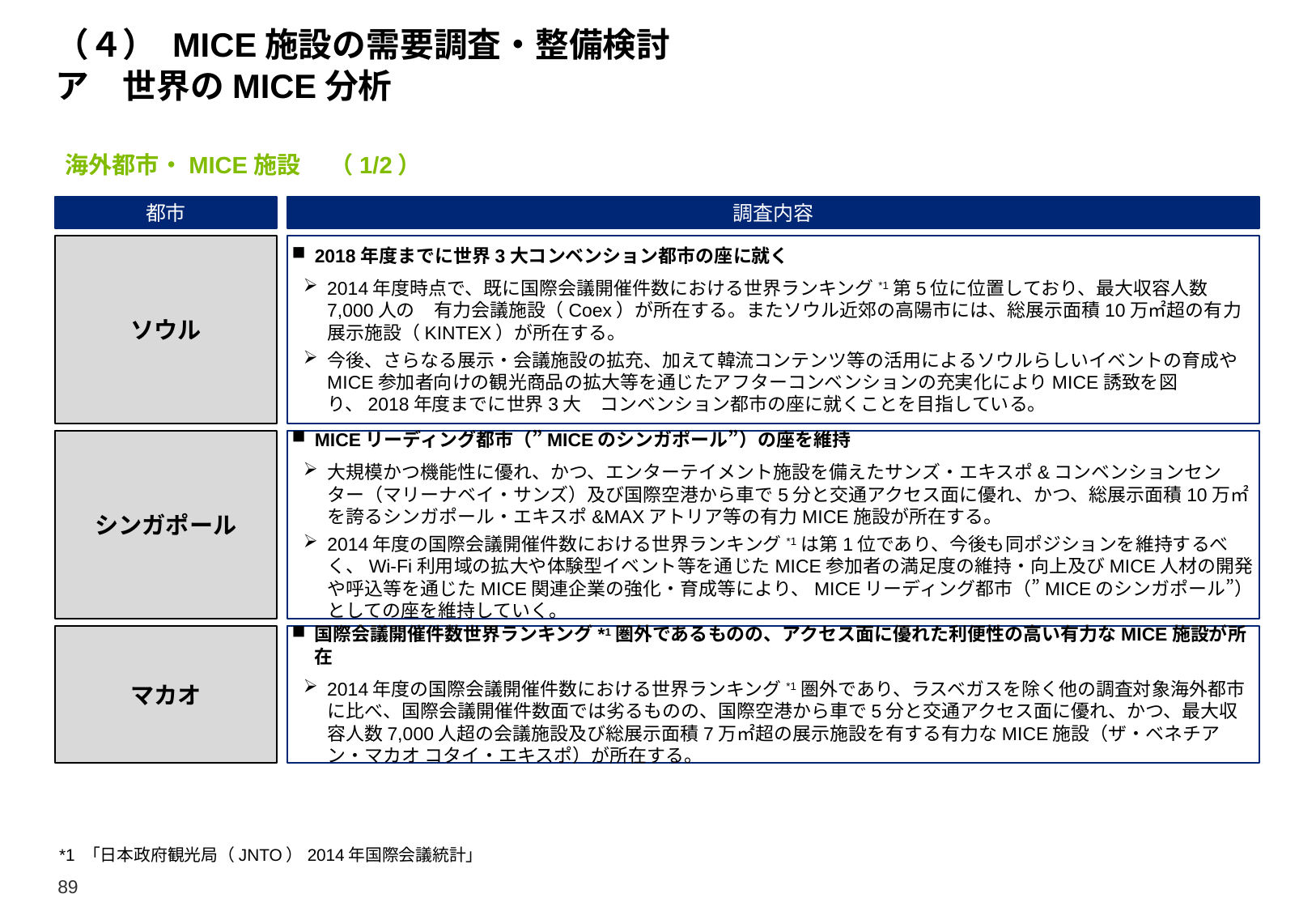

# （４） MICE施設の需要調査・整備検討 ア　世界のMICE分析
海外都市・MICE施設　 （1/2）
都市
調査内容
ソウル
2018年度までに世界3大コンベンション都市の座に就く
2014年度時点で、既に国際会議開催件数における世界ランキング*1第5位に位置しており、最大収容人数7,000人の　有力会議施設（Coex）が所在する。またソウル近郊の高陽市には、総展示面積10万㎡超の有力展示施設（KINTEX）が所在する。
今後、さらなる展示・会議施設の拡充、加えて韓流コンテンツ等の活用によるソウルらしいイベントの育成やMICE参加者向けの観光商品の拡大等を通じたアフターコンベンションの充実化によりMICE誘致を図り、2018年度までに世界3大　コンベンション都市の座に就くことを目指している。
MICEリーディング都市（”MICEのシンガポール”）の座を維持
大規模かつ機能性に優れ、かつ、エンターテイメント施設を備えたサンズ・エキスポ&コンベンションセンター（マリーナベイ・サンズ）及び国際空港から車で5分と交通アクセス面に優れ、かつ、総展示面積10万㎡を誇るシンガポール・エキスポ&MAXアトリア等の有力MICE施設が所在する。
2014年度の国際会議開催件数における世界ランキング*1は第1位であり、今後も同ポジションを維持するべく、Wi-Fi利用域の拡大や体験型イベント等を通じたMICE参加者の満足度の維持・向上及びMICE人材の開発や呼込等を通じたMICE関連企業の強化・育成等により、MICEリーディング都市（”MICEのシンガポール”）としての座を維持していく。
シンガポール
マカオ
国際会議開催件数世界ランキング*1圏外であるものの、アクセス面に優れた利便性の高い有力なMICE施設が所在
2014年度の国際会議開催件数における世界ランキング*1圏外であり、ラスベガスを除く他の調査対象海外都市に比べ、国際会議開催件数面では劣るものの、国際空港から車で5分と交通アクセス面に優れ、かつ、最大収容人数7,000人超の会議施設及び総展示面積7万㎡超の展示施設を有する有力なMICE施設（ザ・ベネチアン・マカオ コタイ・エキスポ）が所在する。
*1 「日本政府観光局（JNTO）2014年国際会議統計」
89